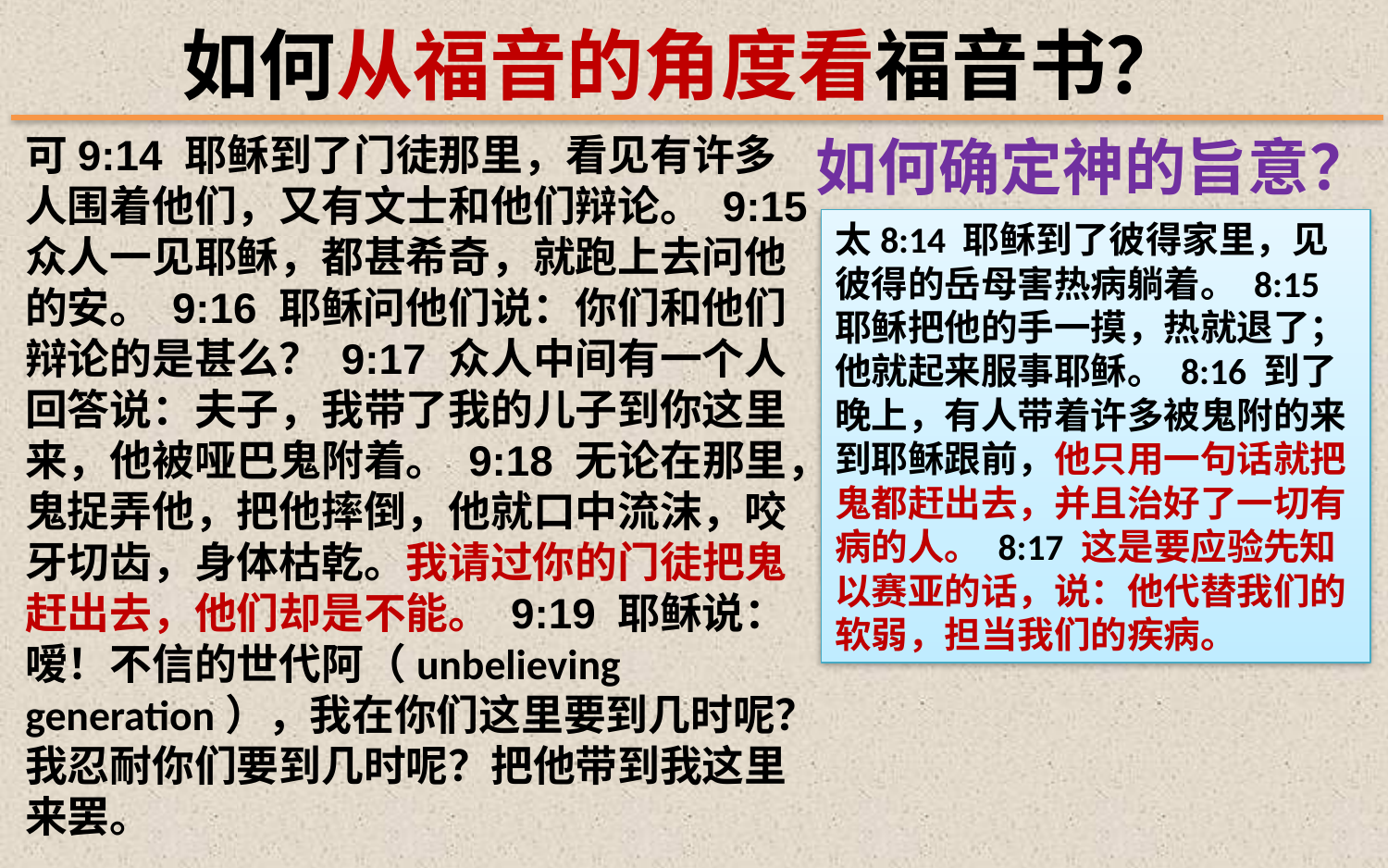

如何从福音的角度看福音书？
可9:14 耶稣到了门徒那里，看见有许多人围着他们，又有文士和他们辩论。 9:15 众人一见耶稣，都甚希奇，就跑上去问他的安。 9:16 耶稣问他们说：你们和他们辩论的是甚么？ 9:17 众人中间有一个人回答说：夫子，我带了我的儿子到你这里来，他被哑巴鬼附着。 9:18 无论在那里，鬼捉弄他，把他摔倒，他就口中流沫，咬牙切齿，身体枯乾。我请过你的门徒把鬼赶出去，他们却是不能。 9:19 耶稣说：嗳！不信的世代阿（unbelieving generation），我在你们这里要到几时呢？我忍耐你们要到几时呢？把他带到我这里来罢。
如何确定神的旨意？
太8:14 耶稣到了彼得家里，见彼得的岳母害热病躺着。 8:15 耶稣把他的手一摸，热就退了；他就起来服事耶稣。 8:16 到了晚上，有人带着许多被鬼附的来到耶稣跟前，他只用一句话就把鬼都赶出去，并且治好了一切有病的人。 8:17 这是要应验先知以赛亚的话，说：他代替我们的软弱，担当我们的疾病。